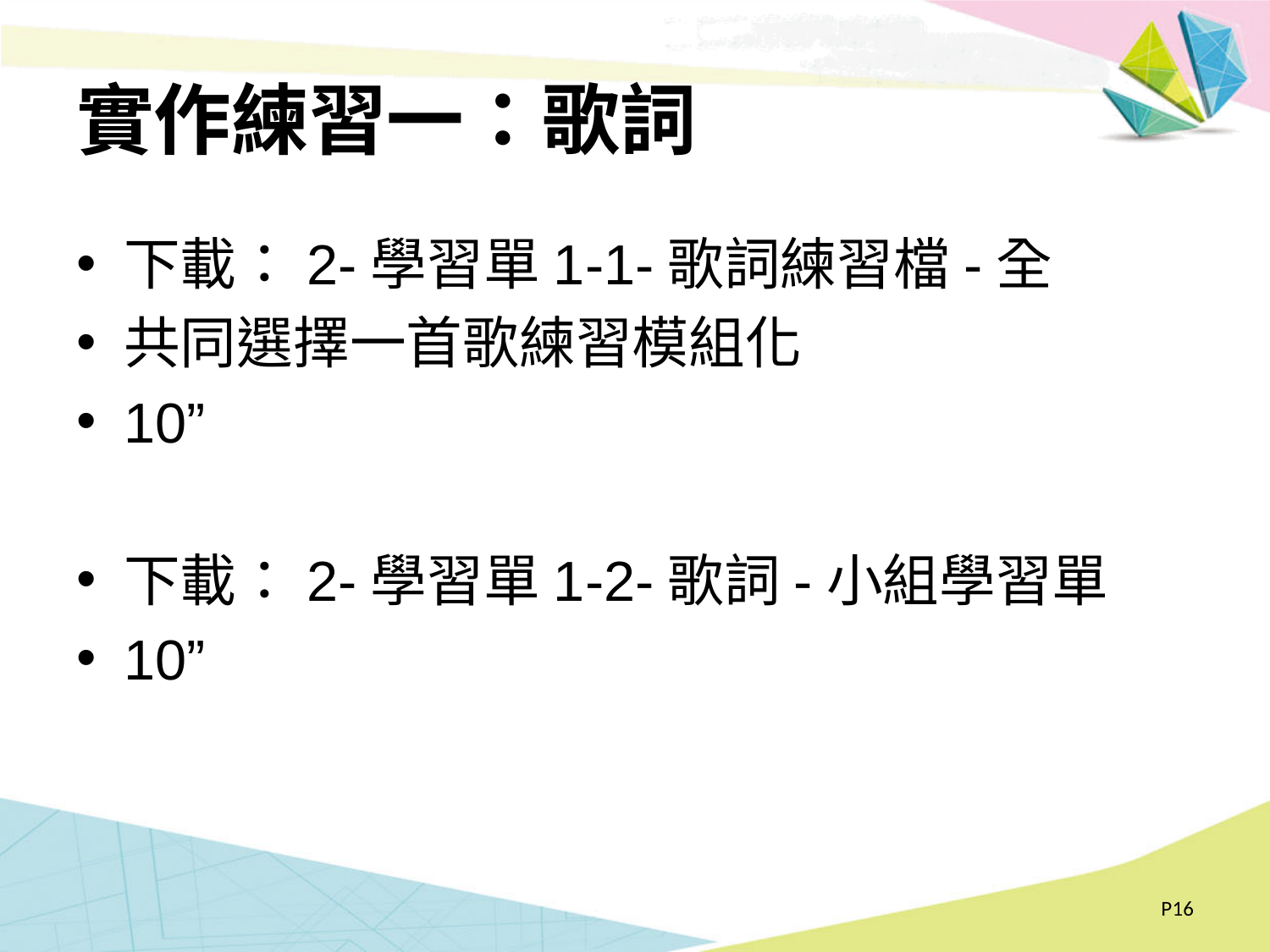

# 實作練習一：歌詞
下載：2-學習單1-1-歌詞練習檔-全
共同選擇一首歌練習模組化
10”

下載：2-學習單1-2-歌詞-小組學習單
10”
P16